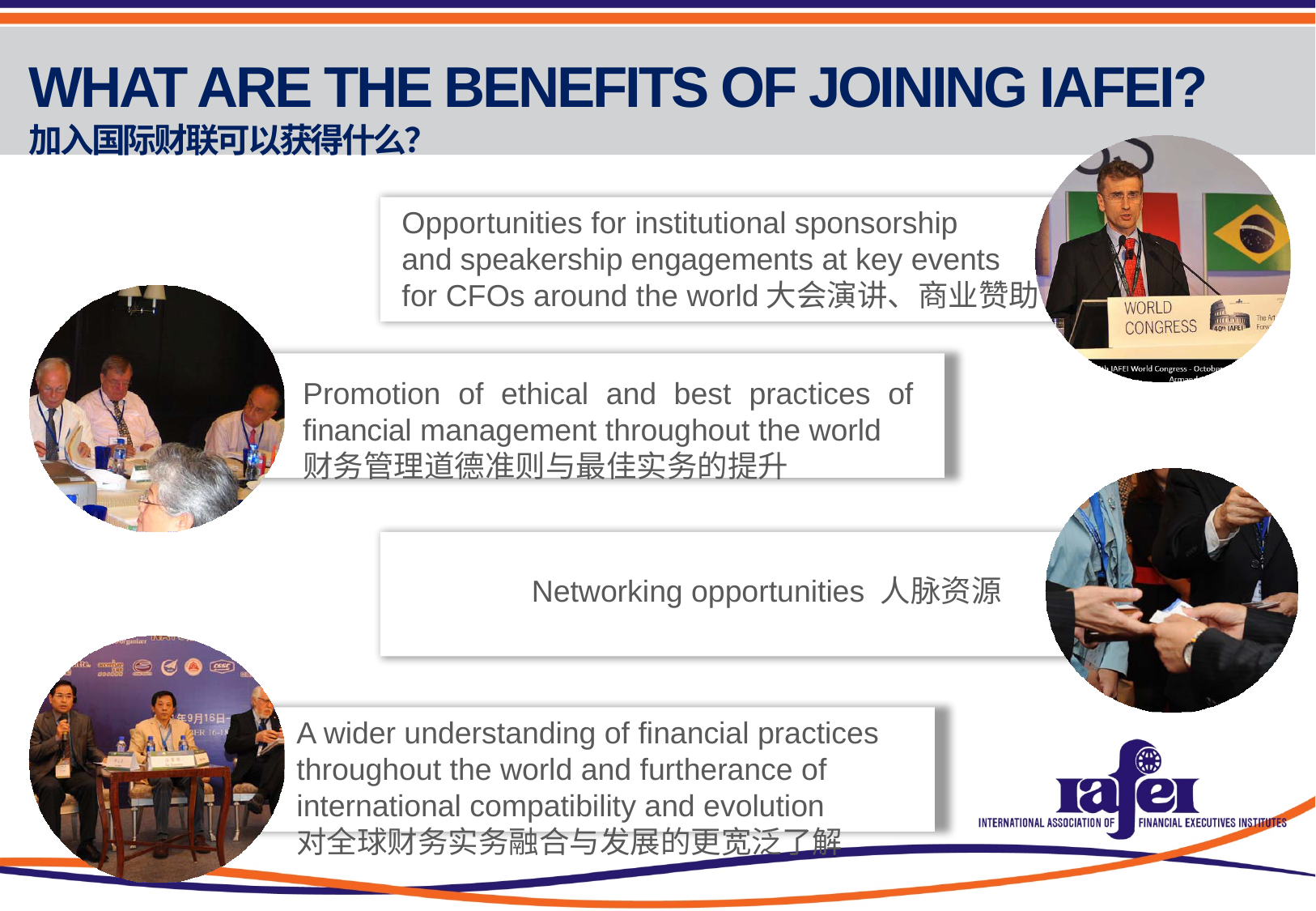

WHAT ARE THE BENEFITS OF JOINING IAFEI?
加入国际财联可以获得什么？

Opportunities for institutional sponsorship
and speakership engagements at key events
for CFOs around the world大会演讲、商业赞助

Promotion of ethical and best practices of financial management throughout the world
财务管理道德准则与最佳实务的提升

Networking opportunities 人脉资源

A wider understanding of financial practices
throughout the world and furtherance of
international compatibility and evolution
对全球财务实务融合与发展的更宽泛了解